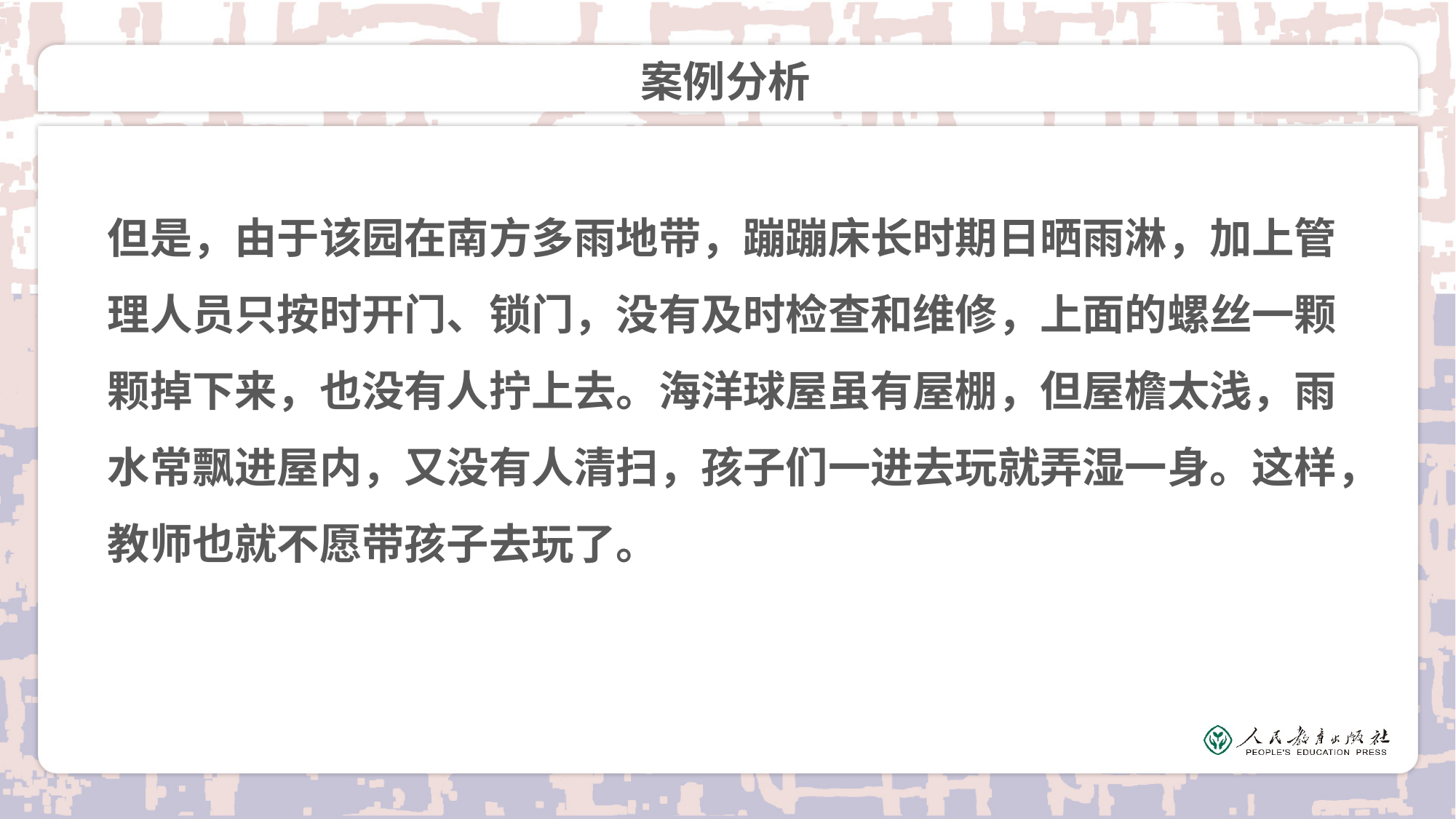

# 案例分析
但是，由于该园在南方多雨地带，蹦蹦床长时期日晒雨淋，加上管理人员只按时开门、锁门，没有及时检查和维修，上面的螺丝一颗颗掉下来，也没有人拧上去。海洋球屋虽有屋棚，但屋檐太浅，雨水常飘进屋内，又没有人清扫，孩子们一进去玩就弄湿一身。这样，教师也就不愿带孩子去玩了。